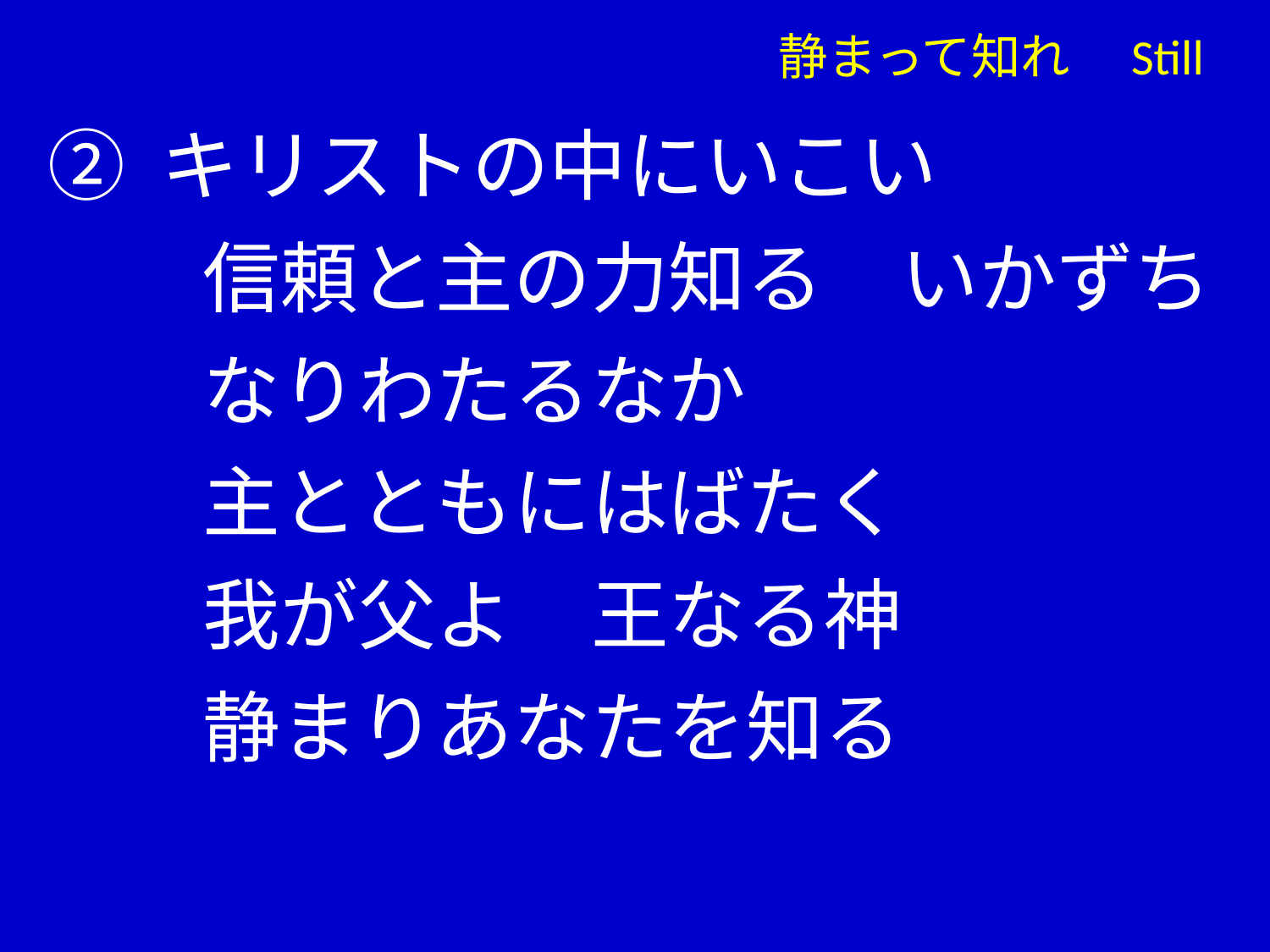

# 静まって知れ　Still
② キリストの中にいこい
　　信頼と主の力知る　いかずち
　　なりわたるなか
　　主とともにはばたく
　　我が父よ　王なる神
　　静まりあなたを知る